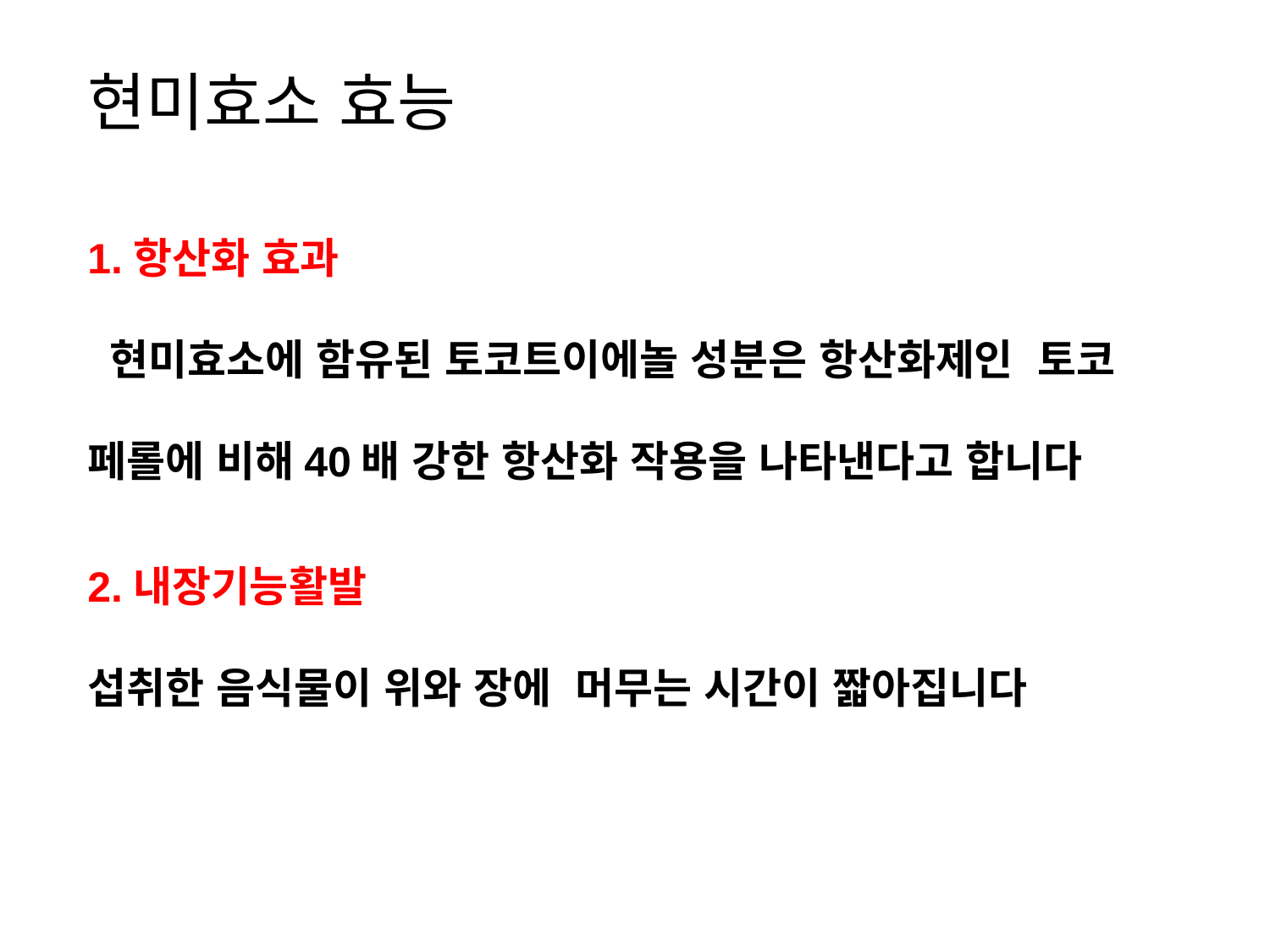

현미효소 효능

1.항산화 효과

 현미효소에 함유된 토코트이에놀 성분은 항산화제인  토코

페롤에 비해40배 강한 항산화 작용을 나타낸다고 합니다

2.내장기능활발

섭취한 음식물이 위와 장에  머무는 시간이 짧아집니다